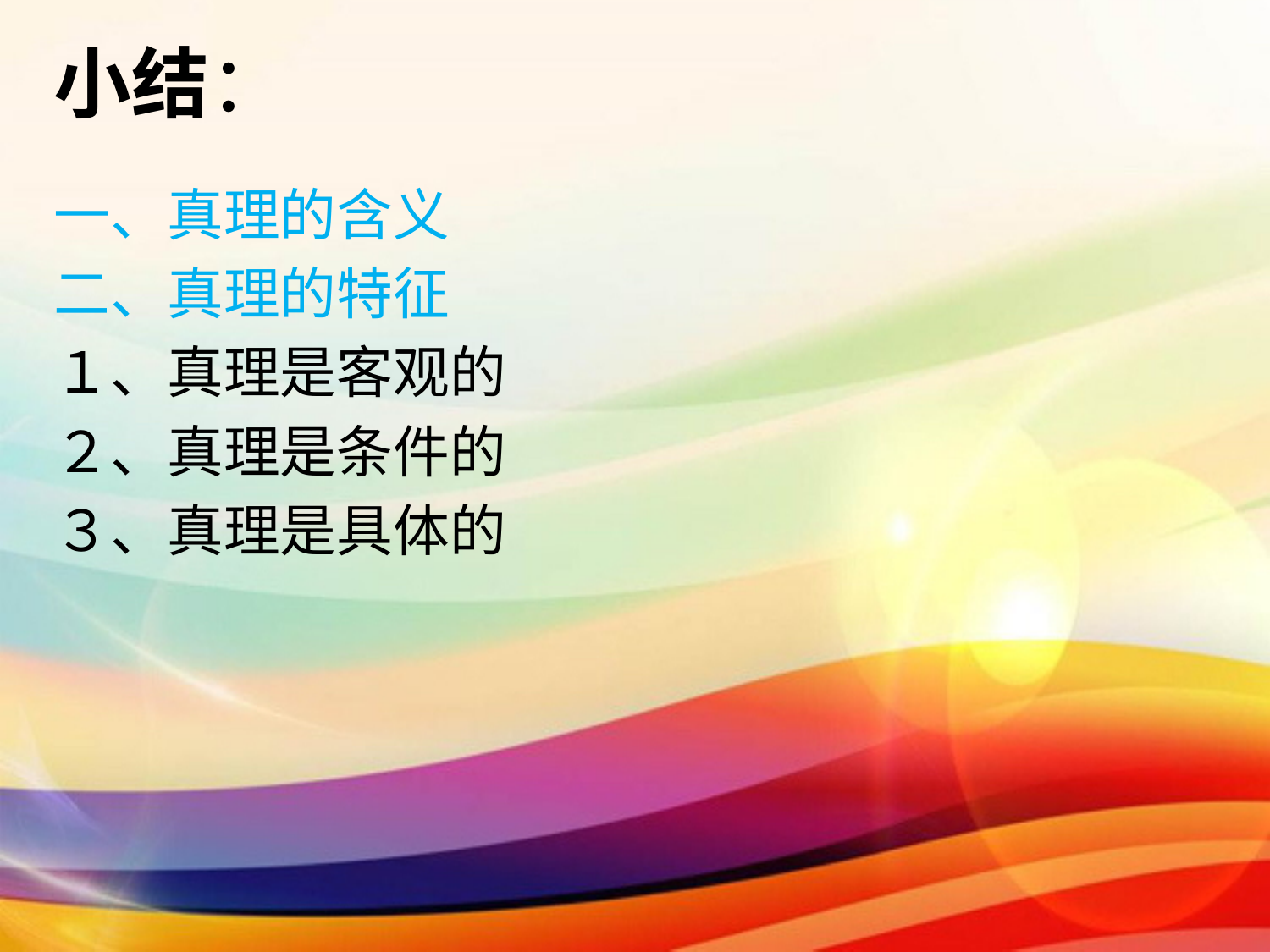

# 小结：
一、真理的含义
二、真理的特征
１、真理是客观的
２、真理是条件的
３、真理是具体的
26